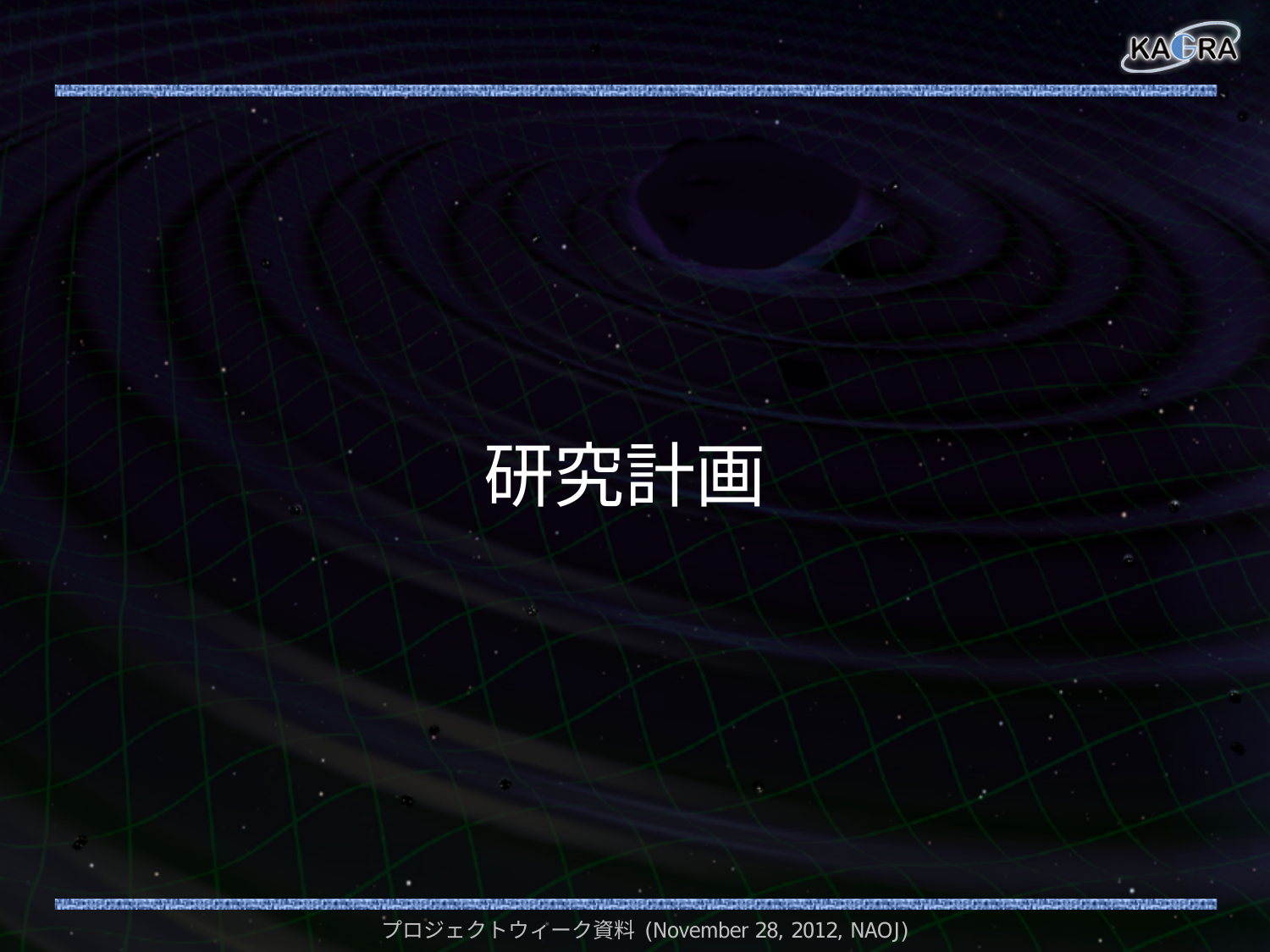

#
研究計画
プロジェクトウィーク資料 (November 28, 2012, NAOJ)